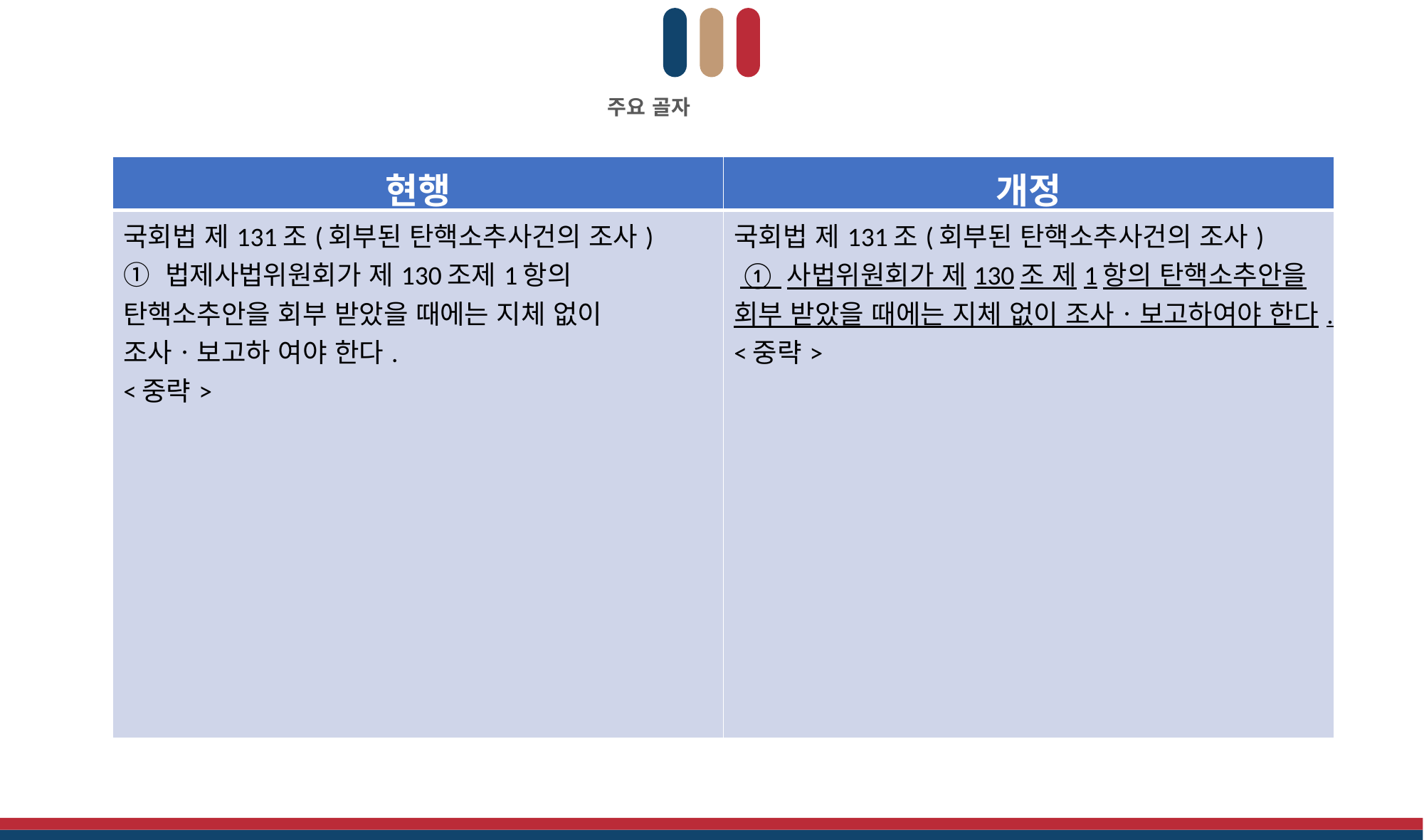

주요 골자

| 현행 | 개정 |
| --- | --- |
| 국회법 제131조(회부된 탄핵소추사건의 조사) ① 법제사법위원회가 제130조제1항의 탄핵소추안을 회부 받았을 때에는 지체 없이 조사ㆍ보고하 여야 한다. <중략> | 국회법 제131조(회부된 탄핵소추사건의 조사)  ① 사법위원회가 제130조 제1항의 탄핵소추안을 회부 받았을 때에는 지체 없이 조사ㆍ보고하여야 한다. <중략> |